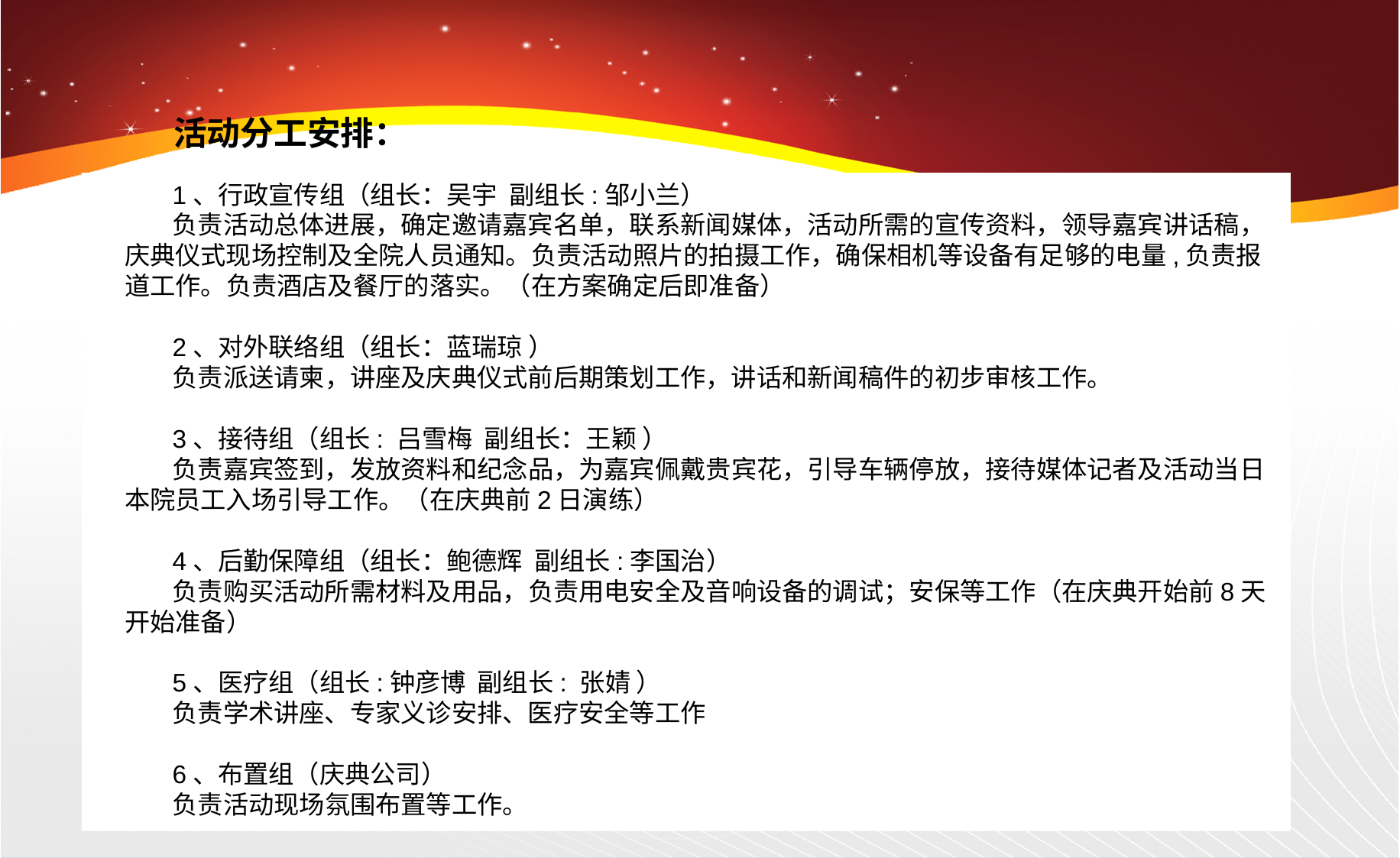

活动分工安排：
1、行政宣传组（组长：吴宇  副组长:邹小兰）
负责活动总体进展，确定邀请嘉宾名单，联系新闻媒体，活动所需的宣传资料，领导嘉宾讲话稿，庆典仪式现场控制及全院人员通知。负责活动照片的拍摄工作，确保相机等设备有足够的电量,负责报道工作。负责酒店及餐厅的落实。（在方案确定后即准备）

2、对外联络组（组长：蓝瑞琼 ）
负责派送请柬，讲座及庆典仪式前后期策划工作，讲话和新闻稿件的初步审核工作。

3、接待组（组长: 吕雪梅  副组长：王颖 ）
负责嘉宾签到，发放资料和纪念品，为嘉宾佩戴贵宾花，引导车辆停放，接待媒体记者及活动当日本院员工入场引导工作。（在庆典前2日演练）

4、后勤保障组（组长：鲍德辉  副组长:李国治）
负责购买活动所需材料及用品，负责用电安全及音响设备的调试；安保等工作（在庆典开始前8天开始准备）

5、医疗组（组长:钟彦博  副组长: 张婧 ）
负责学术讲座、专家义诊安排、医疗安全等工作

6、布置组（庆典公司）
负责活动现场氛围布置等工作。